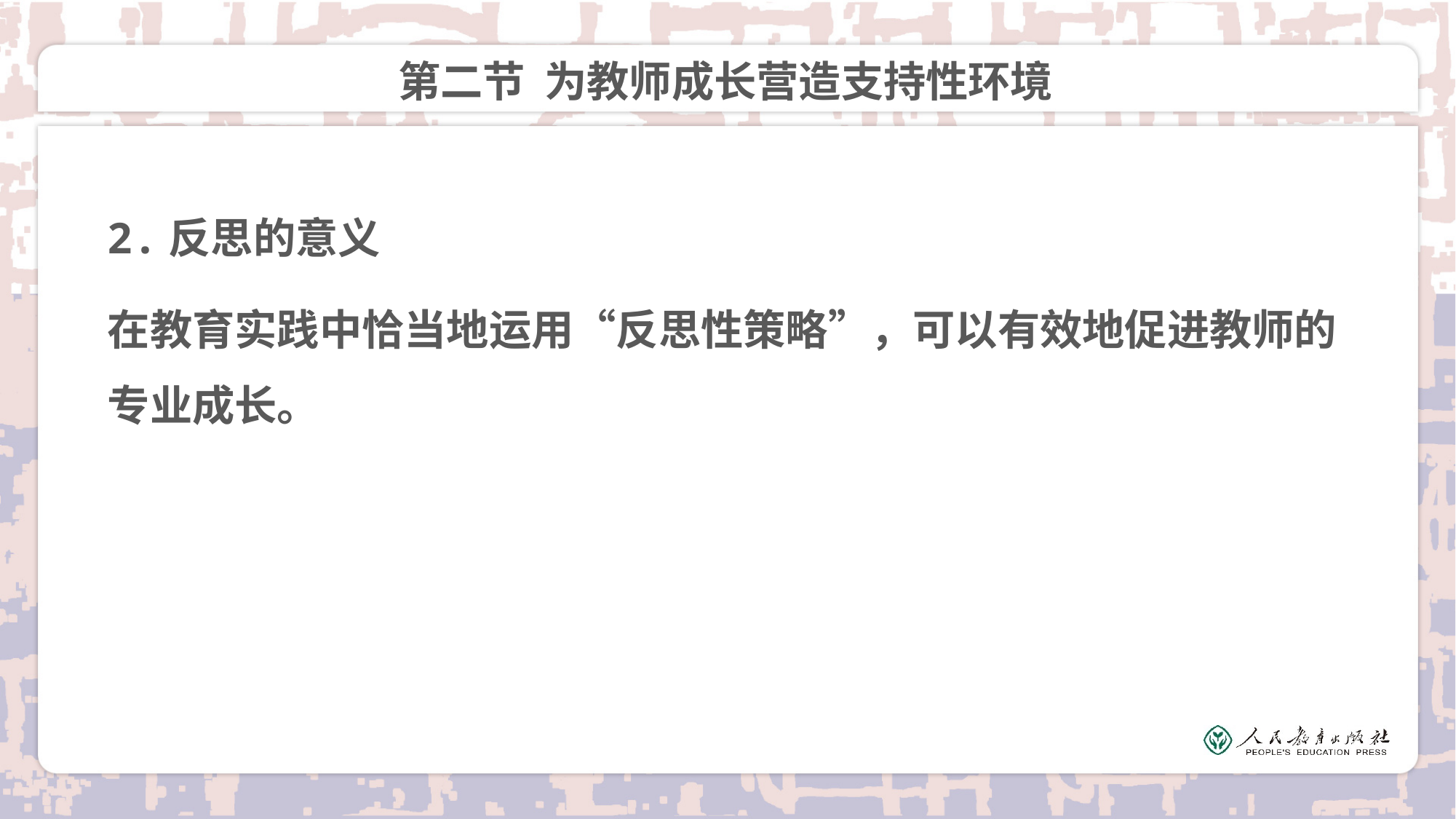

# 第二节  为教师成长营造支持性环境
2.反思的意义
在教育实践中恰当地运用“反思性策略”，可以有效地促进教师的专业成长。